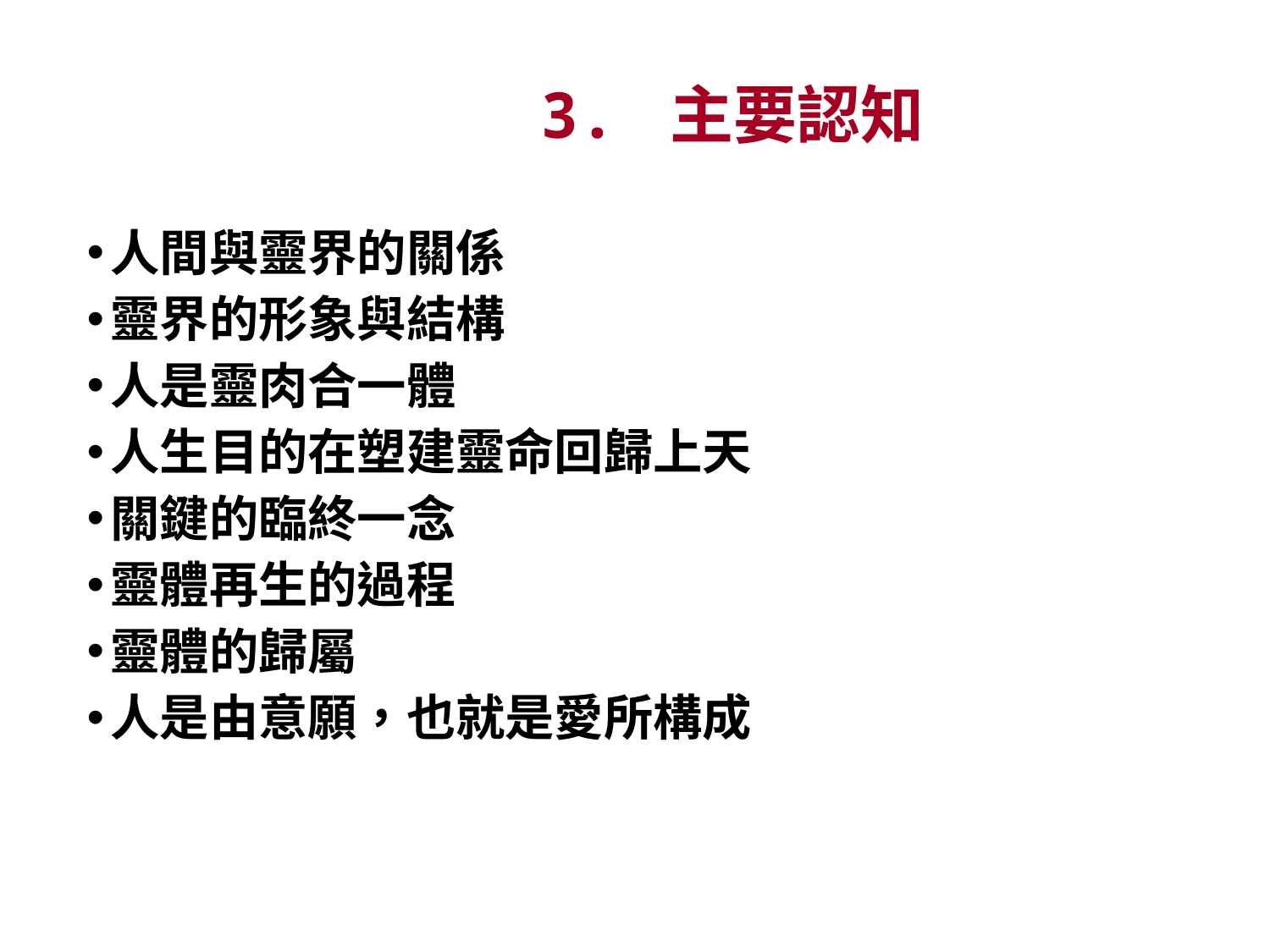

# 3. 主要認知
人間與靈界的關係
靈界的形象與結構
人是靈肉合一體
人生目的在塑建靈命回歸上天
關鍵的臨終一念
靈體再生的過程
靈體的歸屬
人是由意願，也就是愛所構成